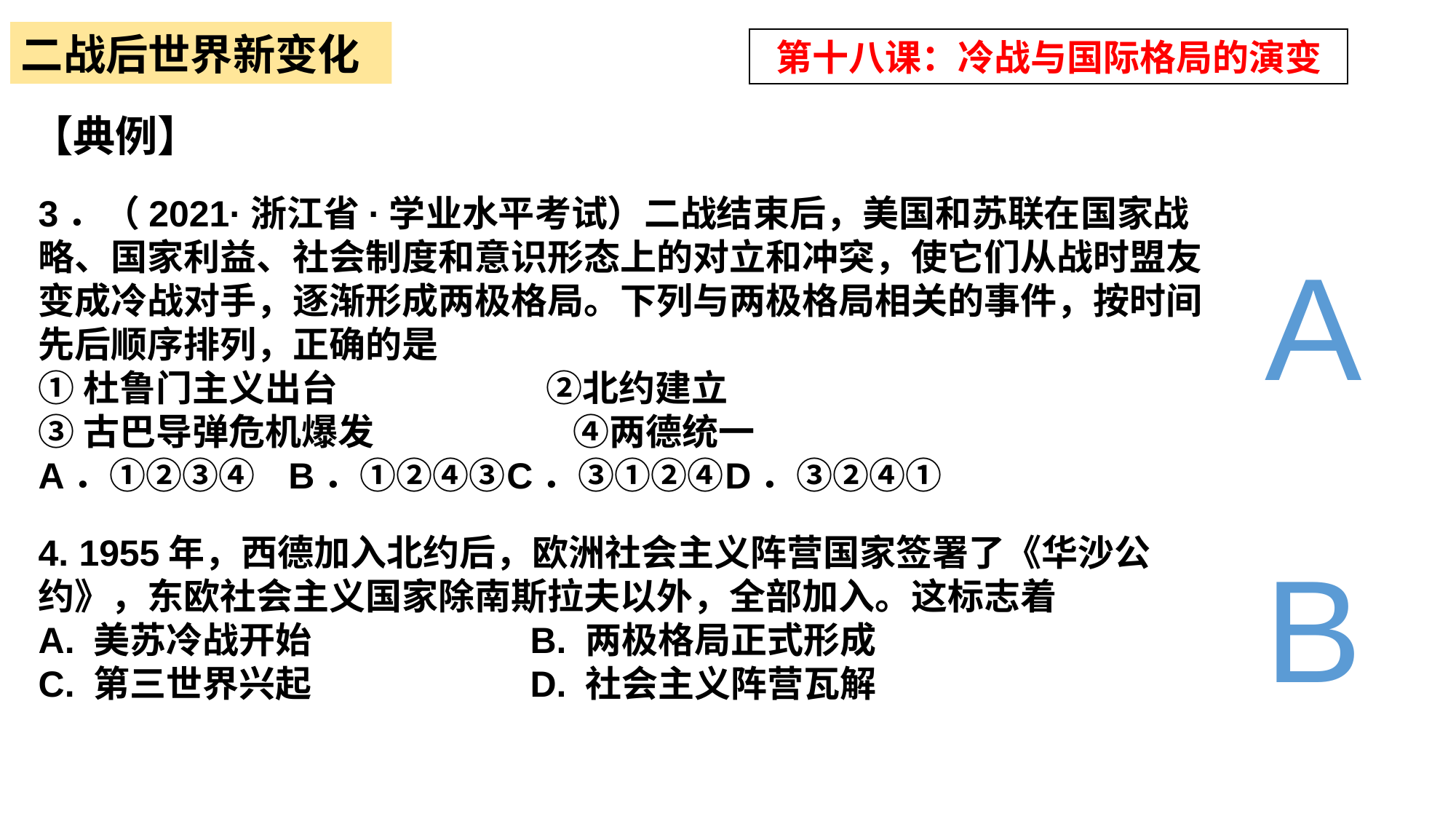

二战后世界新变化
第十八课：冷战与国际格局的演变
【典例】
3．（2021·浙江省·学业水平考试）二战结束后，美国和苏联在国家战略、国家利益、社会制度和意识形态上的对立和冲突，使它们从战时盟友变成冷战对手，逐渐形成两极格局。下列与两极格局相关的事件，按时间先后顺序排列，正确的是①杜鲁门主义出台	                      ②北约建立	③古巴导弹危机爆发	            ④两德统一A．①②③④	B．①②④③	C．③①②④	D．③②④①
A
4. 1955年，西德加入北约后，欧洲社会主义阵营国家签署了《华沙公约》，东欧社会主义国家除南斯拉夫以外，全部加入。这标志着A. 美苏冷战开始	                   B. 两极格局正式形成
C. 第三世界兴起	                   D. 社会主义阵营瓦解
B